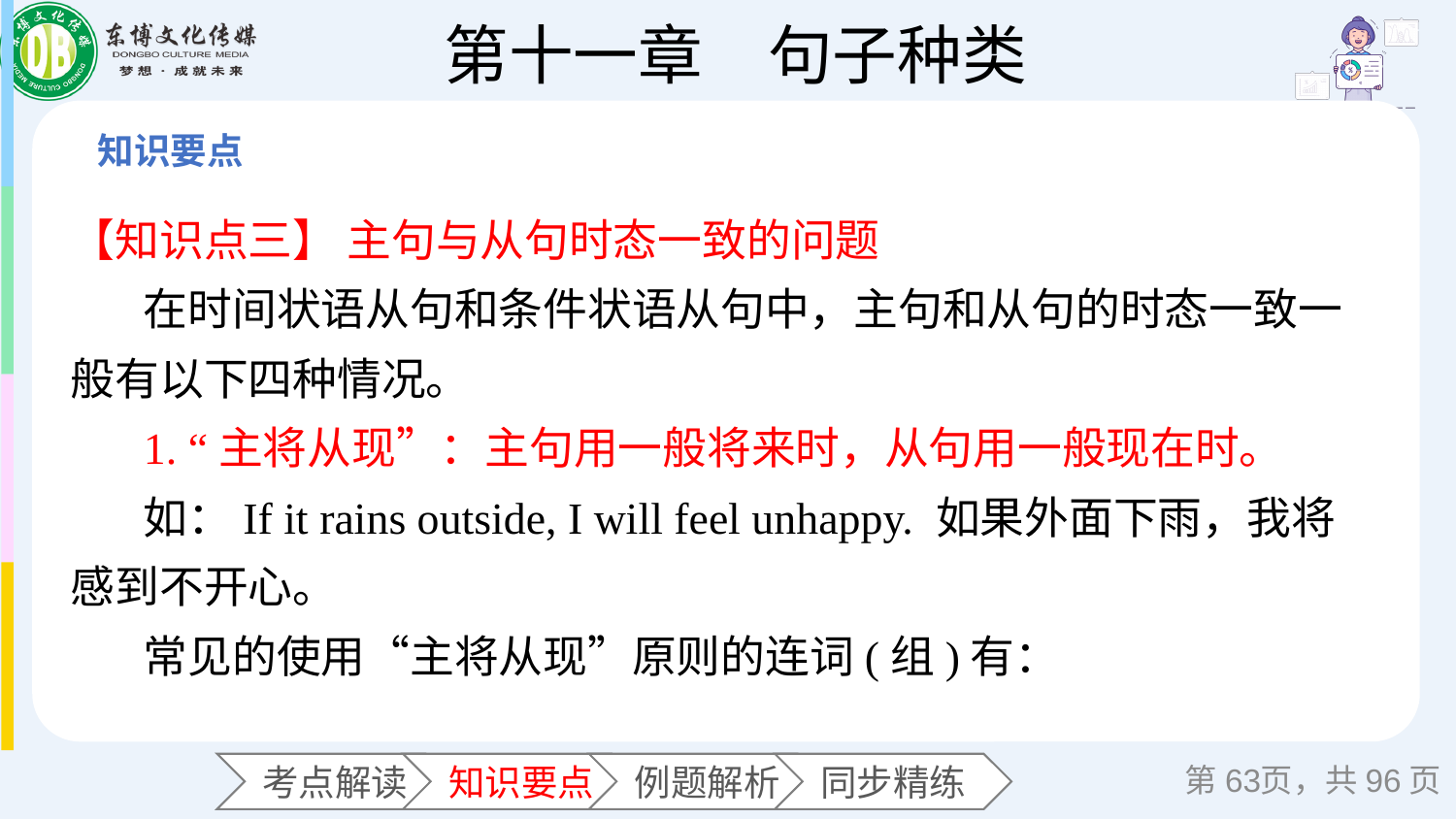

【知识点三】 主句与从句时态一致的问题
在时间状语从句和条件状语从句中，主句和从句的时态一致一般有以下四种情况。
1. “主将从现”：主句用一般将来时，从句用一般现在时。
如：If it rains outside, I will feel unhappy. 如果外面下雨，我将感到不开心。
常见的使用“主将从现”原则的连词(组)有：
第63页，共96页